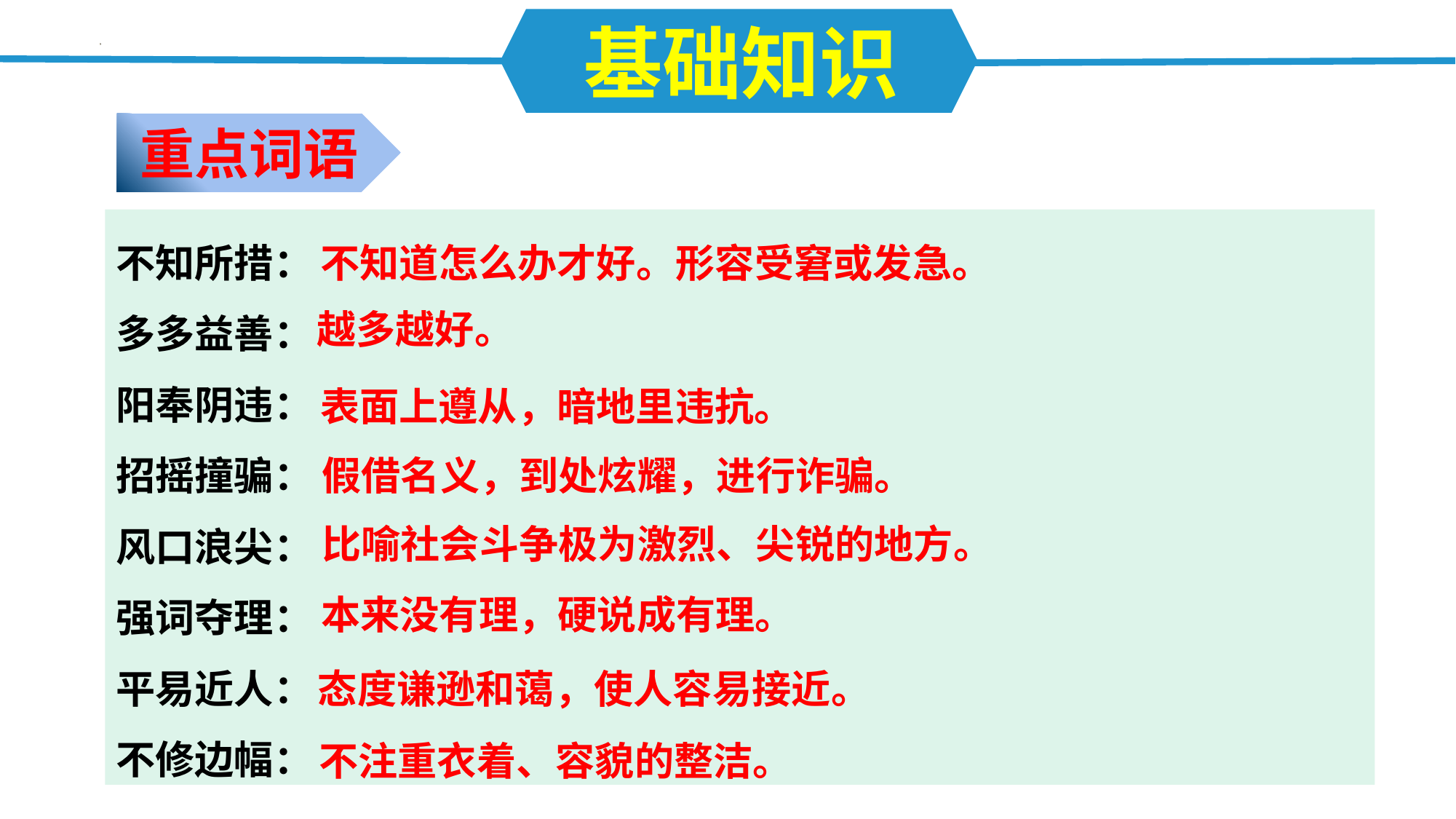

基础知识

重点词语
不知所措：
多多益善：
阳奉阴违：
招摇撞骗：
风口浪尖：
强词夺理：
平易近人：
不修边幅：
不知道怎么办才好。形容受窘或发急。
越多越好。
表面上遵从，暗地里违抗。
假借名义，到处炫耀，进行诈骗。
比喻社会斗争极为激烈、尖锐的地方。
本来没有理，硬说成有理。
态度谦逊和蔼，使人容易接近。
不注重衣着、容貌的整洁。